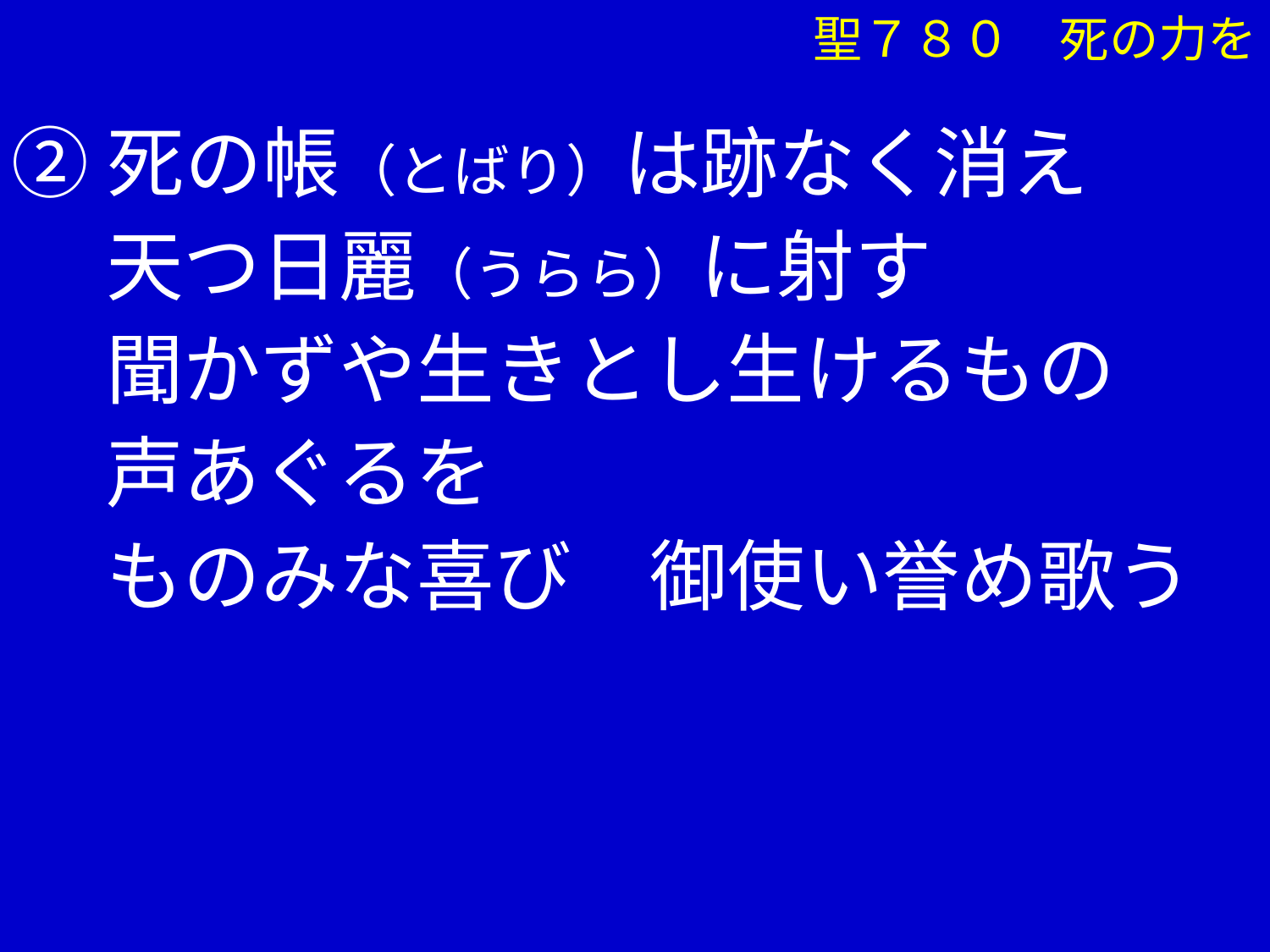

聖７８０　死の力を
②死の帳（とばり）は跡なく消え
　 天つ日麗（うらら）に射す
　 聞かずや生きとし生けるもの
　 声あぐるを
　 ものみな喜び　御使い誉め歌う